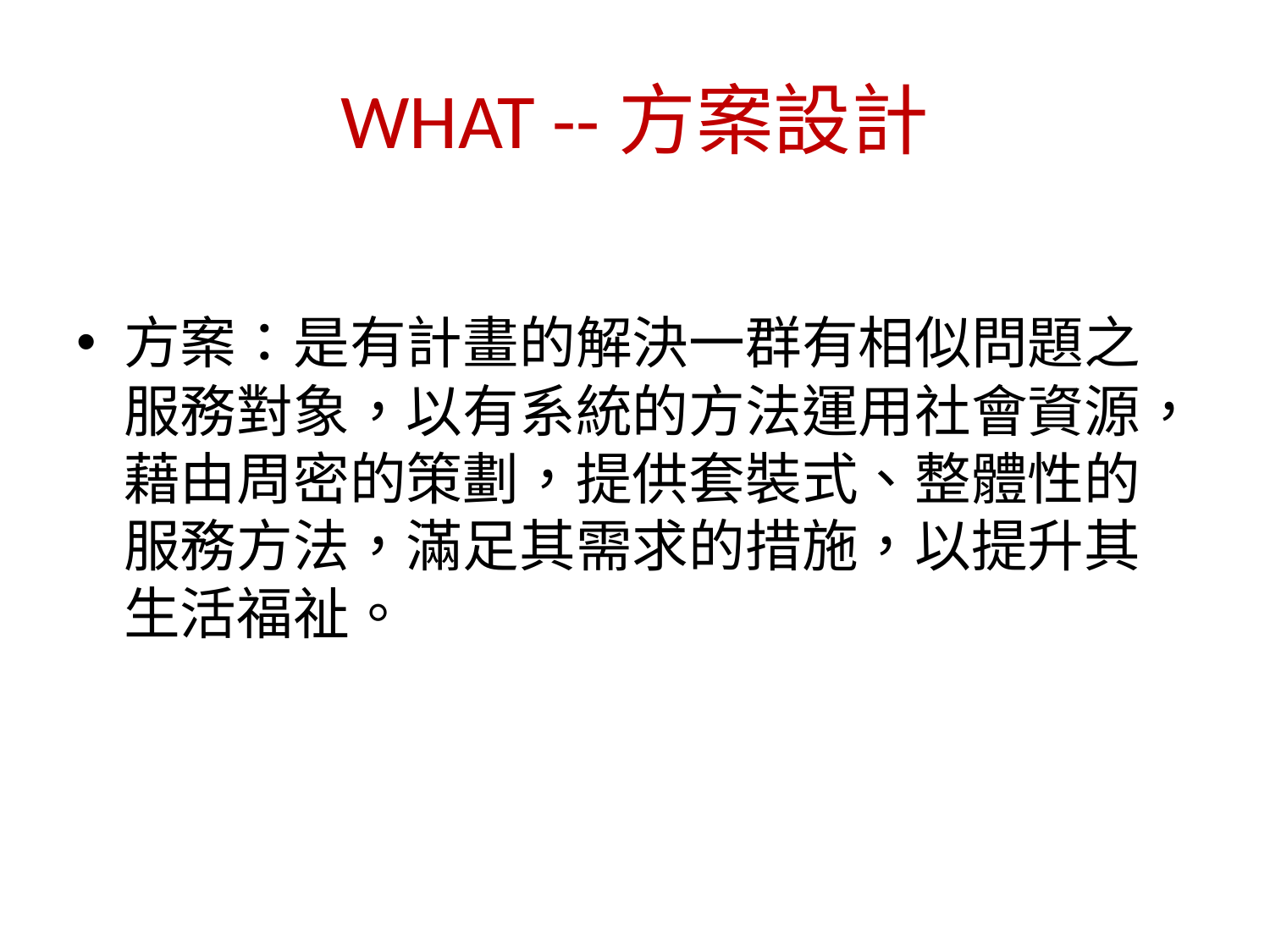

# WHAT --方案設計

方案：是有計畫的解決一群有相似問題之服務對象，以有系統的方法運用社會資源，藉由周密的策劃，提供套裝式、整體性的服務方法，滿足其需求的措施，以提升其生活福祉。